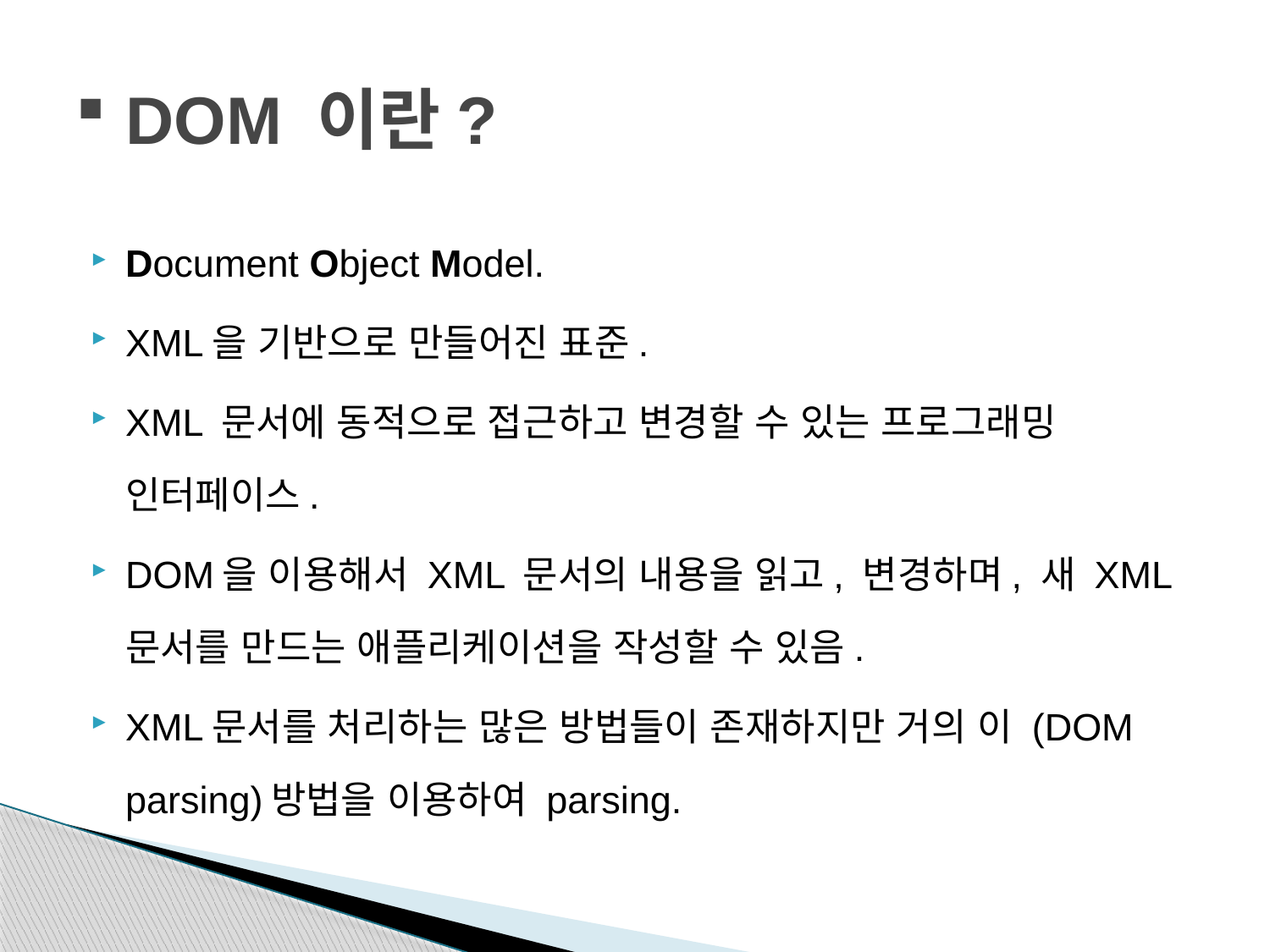

# DOM 이란?
Document Object Model.
XML을 기반으로 만들어진 표준.
XML 문서에 동적으로 접근하고 변경할 수 있는 프로그래밍 인터페이스.
DOM을 이용해서 XML 문서의 내용을 읽고, 변경하며, 새 XML문서를 만드는 애플리케이션을 작성할 수 있음.
XML문서를 처리하는 많은 방법들이 존재하지만 거의 이 (DOM parsing)방법을 이용하여 parsing.